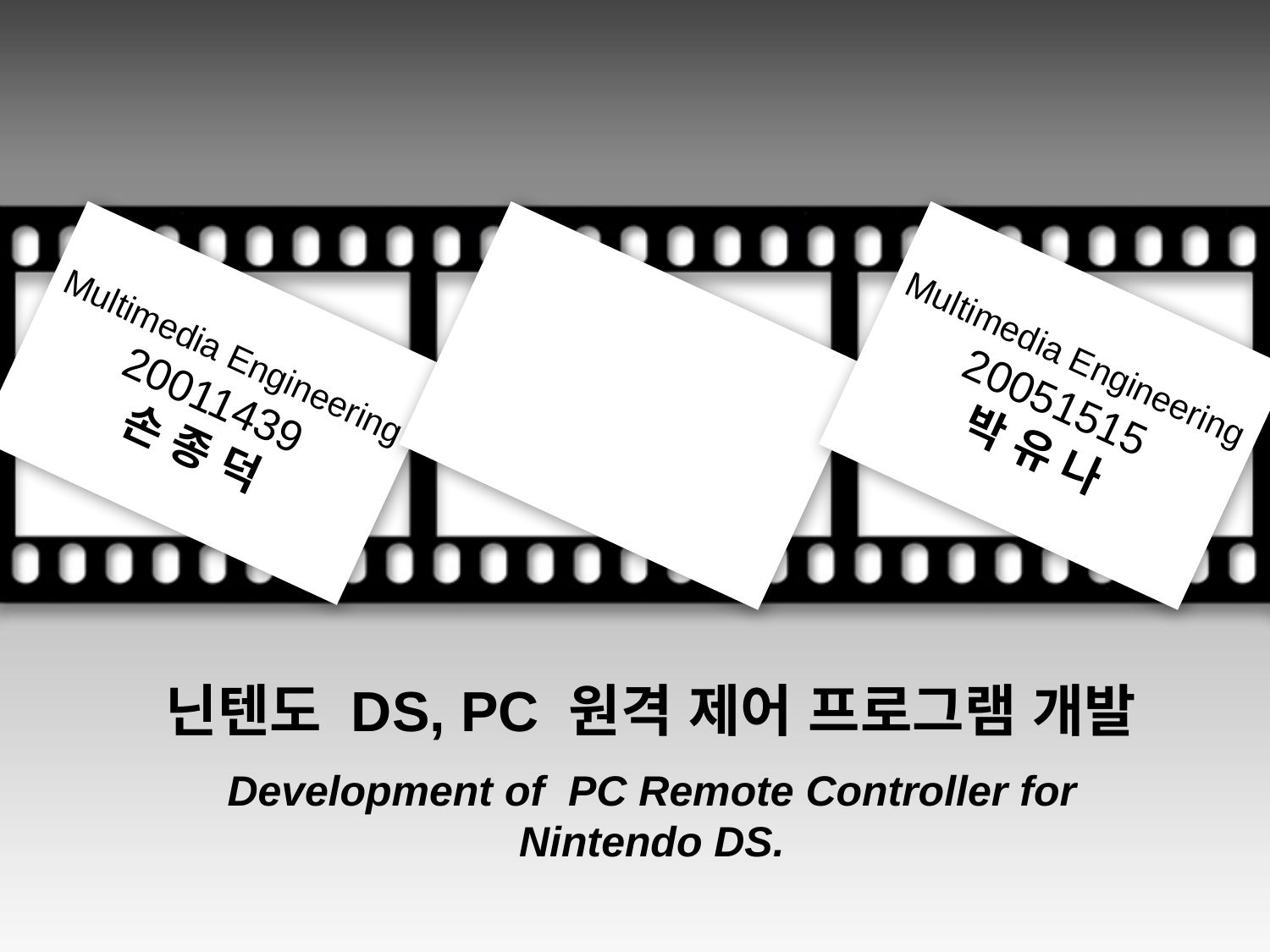

Multimedia Engineering
20011439
손 종 덕

Multimedia Engineering
20051515
박 유 나
# 닌텐도 DS, PC 원격 제어 프로그램 개발
Development of  PC Remote Controller for Nintendo DS.